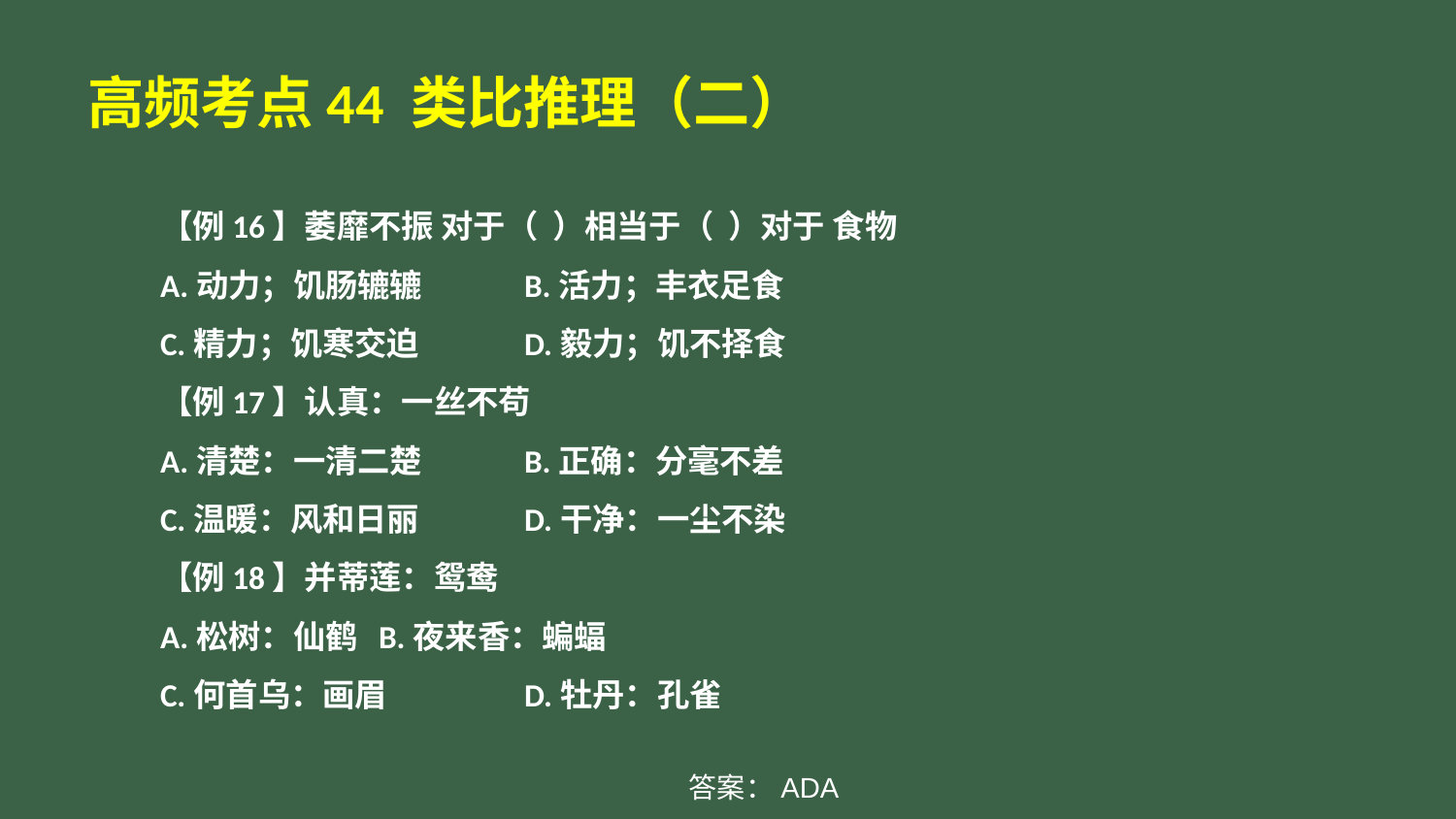

# 高频考点44 类比推理（二）
【例16】萎靡不振 对于（  ）相当于（  ）对于 食物
A.动力；饥肠辘辘	B.活力；丰衣足食
C.精力；饥寒交迫	D.毅力；饥不择食
【例17】认真：一丝不苟
A.清楚：一清二楚	B.正确：分毫不差
C.温暖：风和日丽	D.干净：一尘不染
【例18】并蒂莲：鸳鸯
A.松树：仙鹤	B.夜来香：蝙蝠
C.何首乌：画眉	D.牡丹：孔雀

答案：ADA